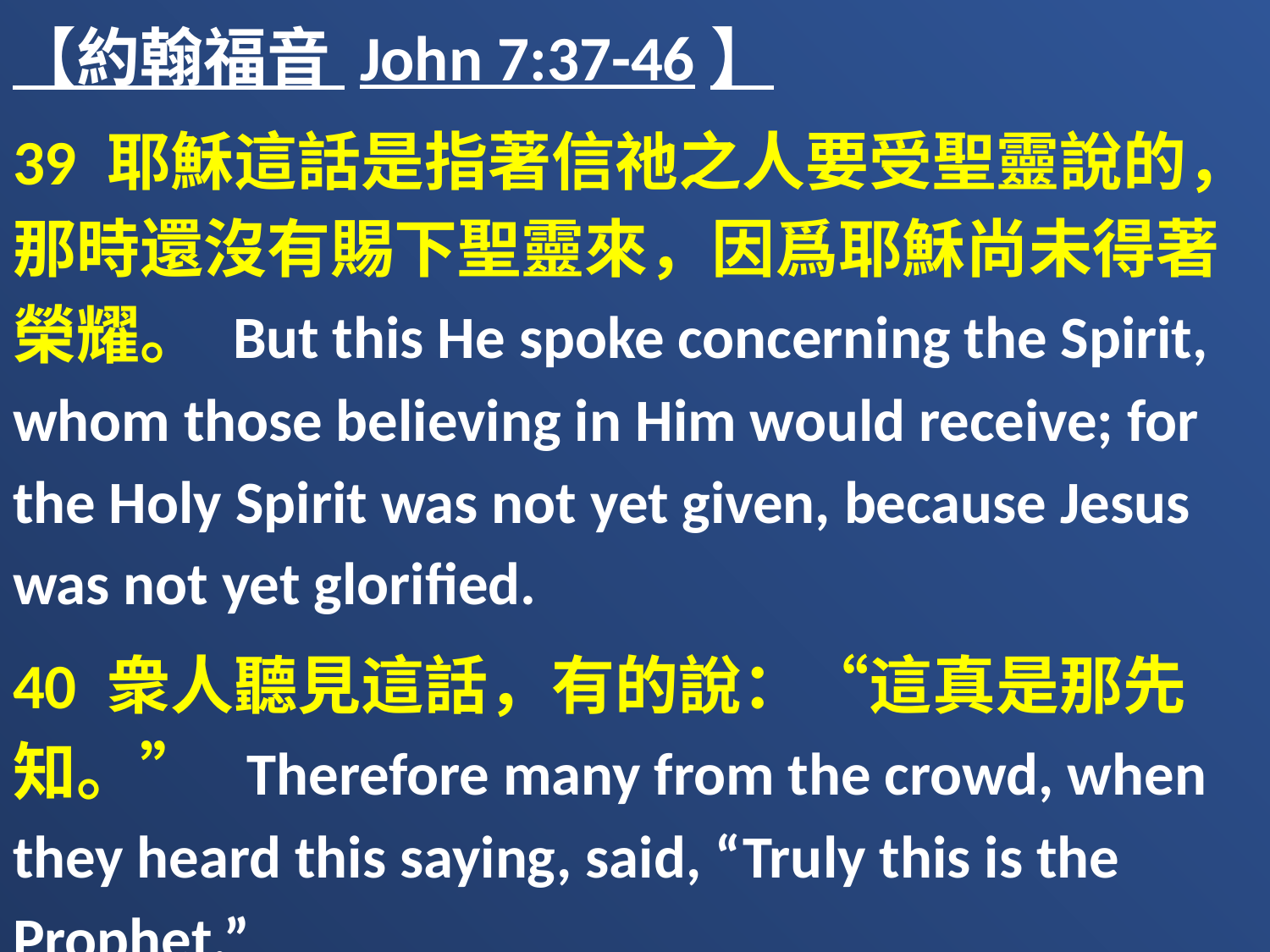

【約翰福音 John 7:37-46】
39 耶穌這話是指著信祂之人要受聖靈說的，那時還沒有賜下聖靈來，因爲耶穌尚未得著榮耀。 But this He spoke concerning the Spirit, whom those believing in Him would receive; for the Holy Spirit was not yet given, because Jesus was not yet glorified.
40 衆人聽見這話，有的說：“這真是那先知。”  Therefore many from the crowd, when they heard this saying, said, “Truly this is the Prophet.”